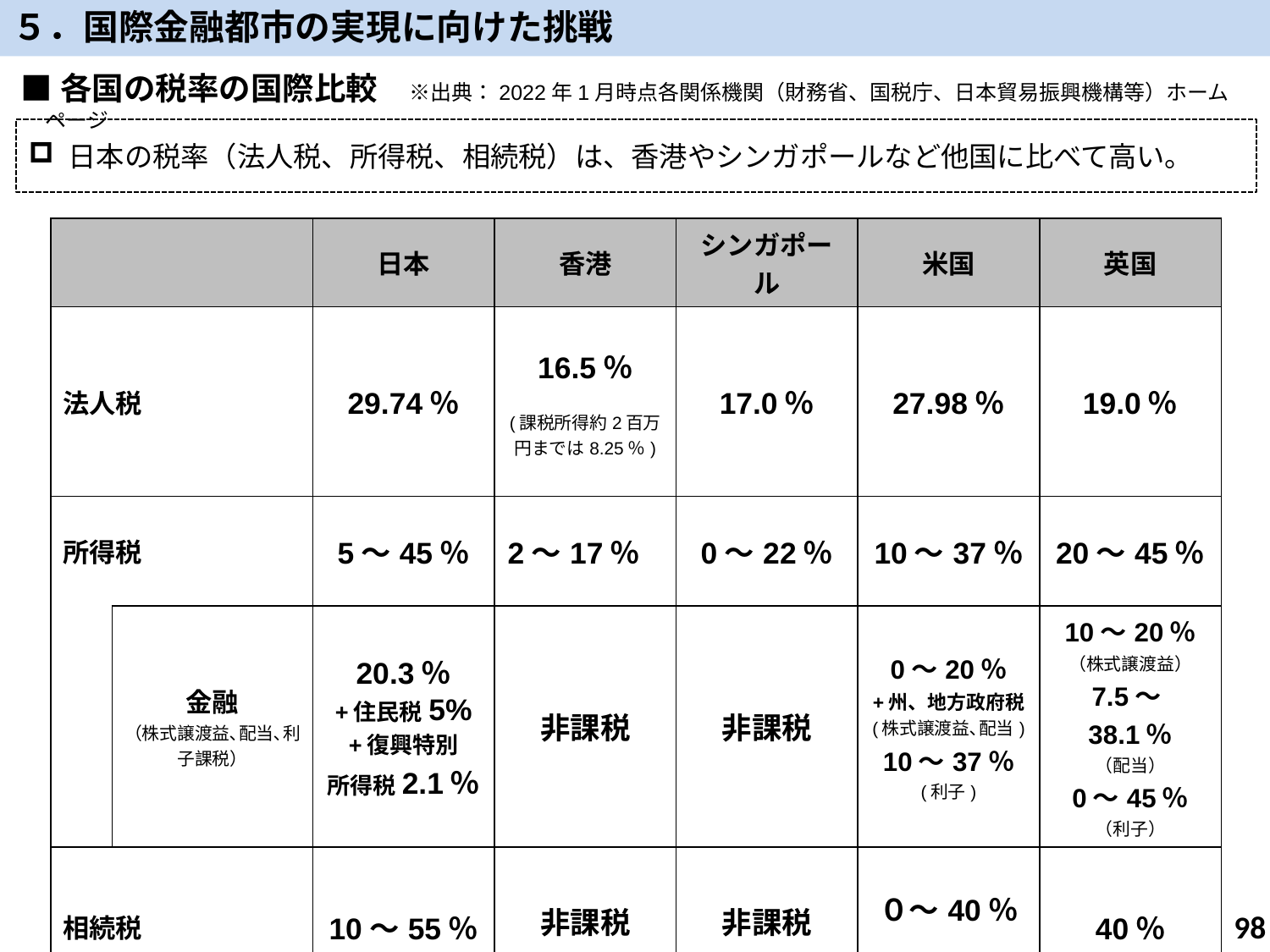

５．国際金融都市の実現に向けた挑戦
■各国の税率の国際比較　※出典：2022年1月時点各関係機関（財務省、国税庁、日本貿易振興機構等）ホームページ
日本の税率（法人税、所得税、相続税）は、香港やシンガポールなど他国に比べて高い。
|  |  | 日本 | 香港 | シンガポール | 米国 | 英国 |
| --- | --- | --- | --- | --- | --- | --- |
| 法人税 |  | 29.74％ | 16.5％ (課税所得約2百万円までは8.25％) | 17.0％ | 27.98％ | 19.0％ |
| 所得税 |  | 5〜45％ | 2〜17％ | 0〜22％ | 10〜37％ | 20〜45％ |
|  | 金融 （株式譲渡益､配当､利子課税） | 20.3％ +住民税5% +復興特別 所得税2.1％ | 非課税 | 非課税 | 0〜20％ +州、地方政府税 (株式譲渡益､配当) 10〜37％ (利子) | 10〜20％ （株式譲渡益） 7.5〜38.1％ （配当） 0〜45％ （利子） |
| 相続税 |  | 10〜55％ | 非課税 ※2006年廃止 | 非課税 ※2008年廃止 | ０〜40％ ※基礎控除 約1千万ドル | 40％ |
98